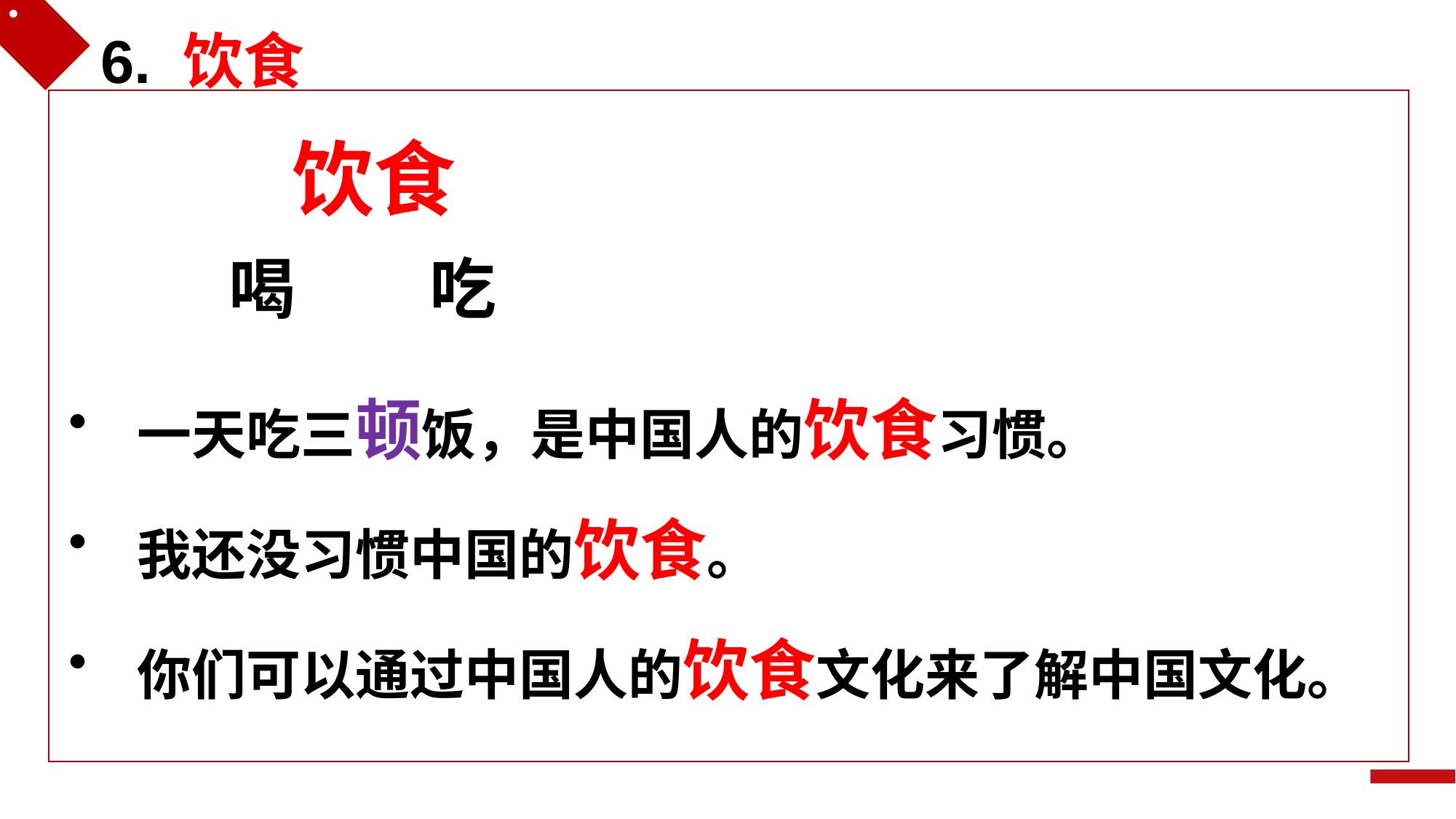

6. 饮食

饮食
喝
吃
一天吃三顿饭，是中国人的饮食习惯。
我还没习惯中国的饮食。
你们可以通过中国人的饮食文化来了解中国文化。